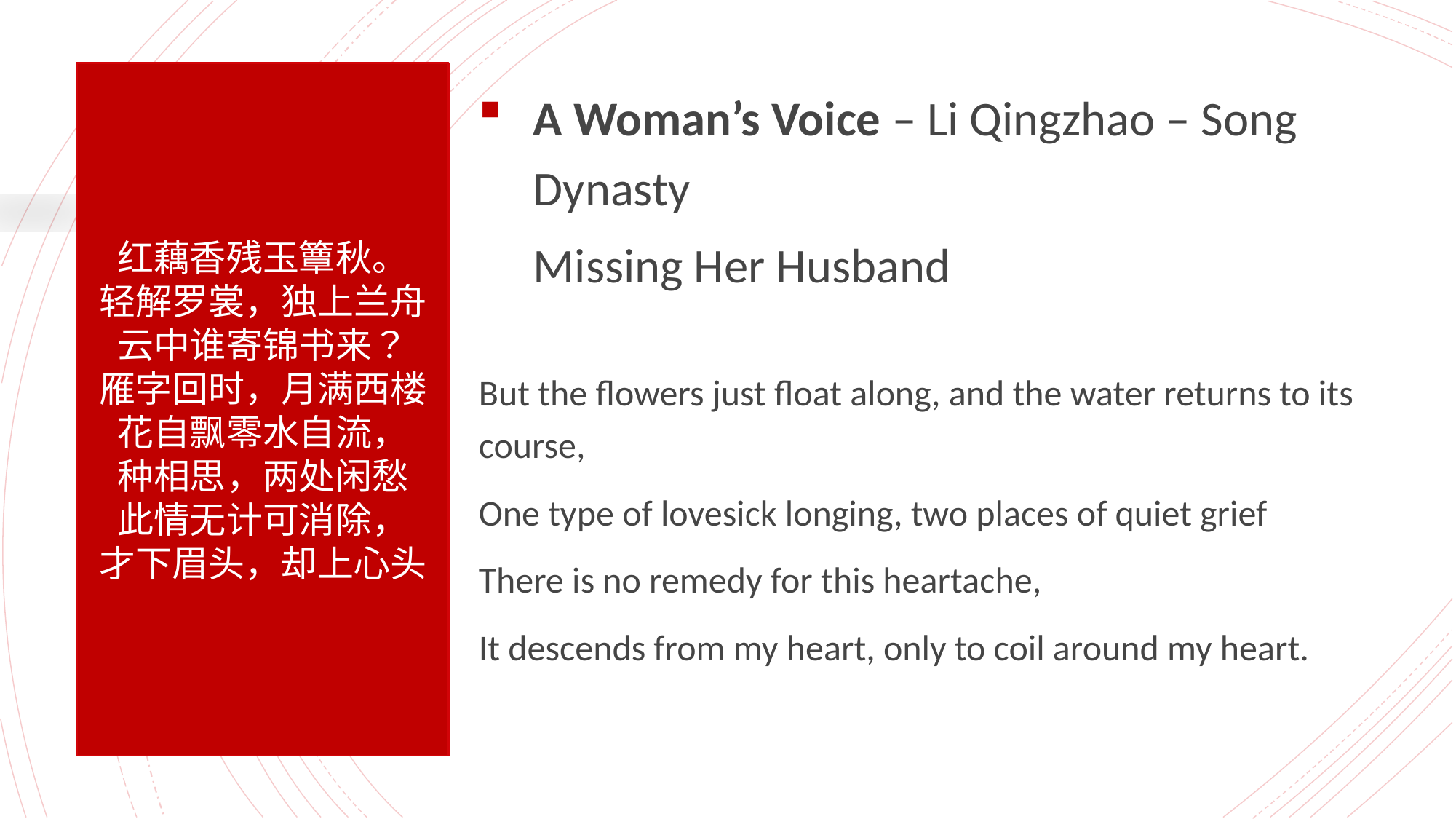

红藕香残玉簟秋。
轻解罗裳，独上兰舟
云中谁寄锦书来？
雁字回时，月满西楼
花自飘零水自流，
种相思，两处闲愁
此情无计可消除，
才下眉头，却上心头
A Woman’s Voice – Li Qingzhao – Song Dynasty
Missing Her Husband
But the flowers just float along, and the water returns to its course,
One type of lovesick longing, two places of quiet grief
There is no remedy for this heartache,
It descends from my heart, only to coil around my heart.
#